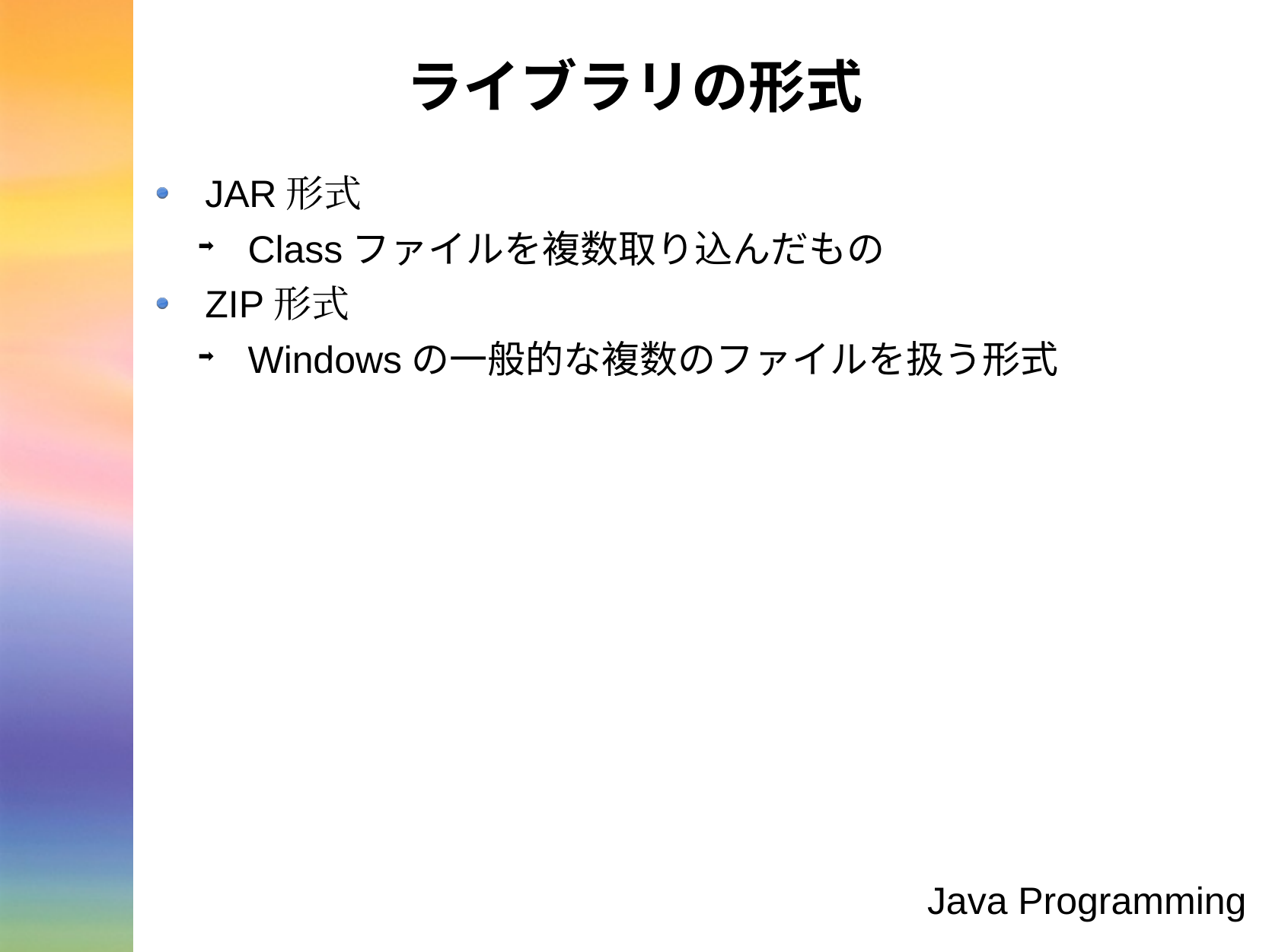

# ライブラリの形式
JAR形式
Classファイルを複数取り込んだもの
ZIP形式
Windowsの一般的な複数のファイルを扱う形式